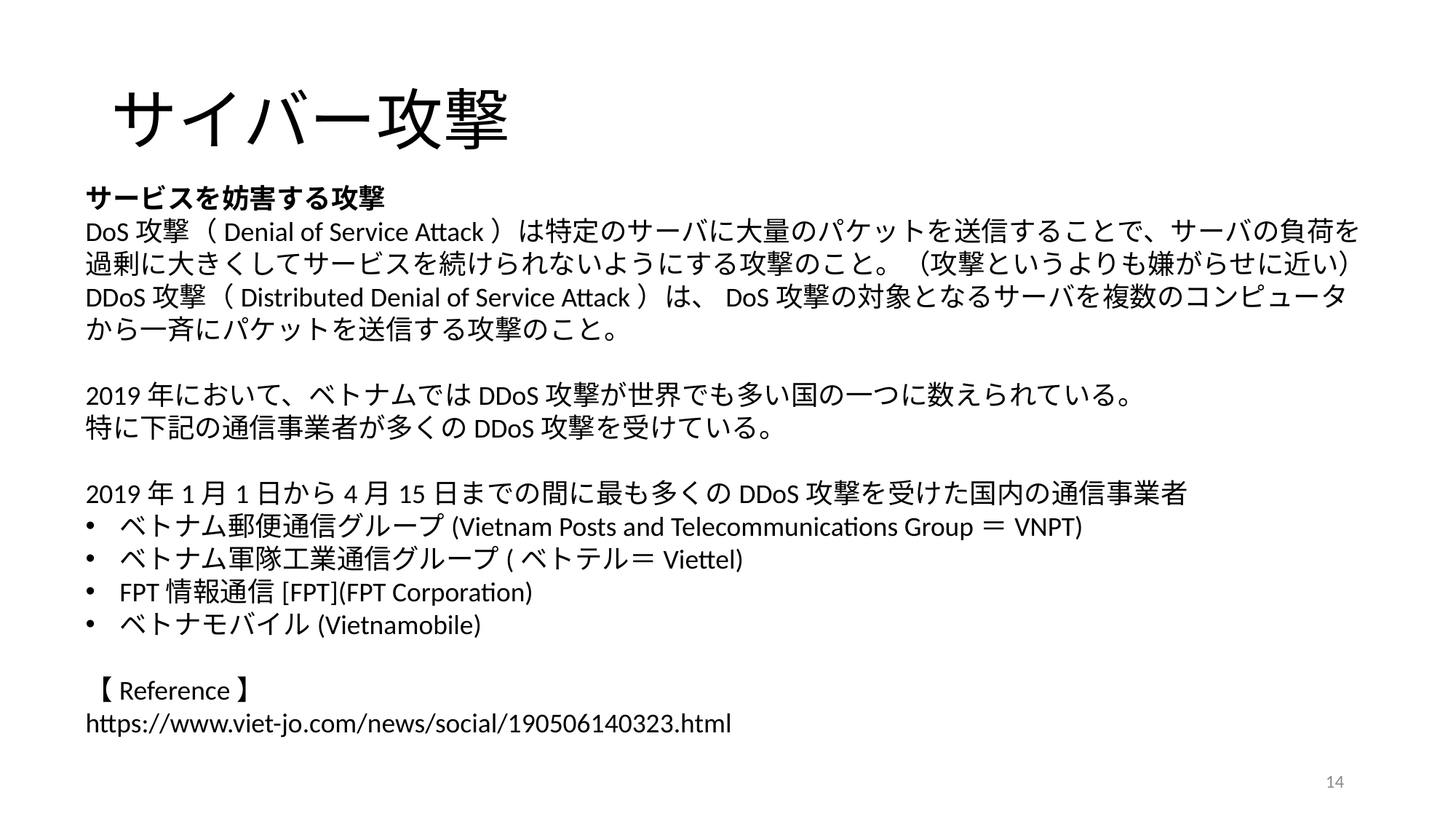

# サイバー攻撃
サービスを妨害する攻撃
DoS攻撃（Denial of Service Attack）は特定のサーバに大量のパケットを送信することで、サーバの負荷を過剰に大きくしてサービスを続けられないようにする攻撃のこと。（攻撃というよりも嫌がらせに近い）
DDoS攻撃（Distributed Denial of Service Attack）は、DoS攻撃の対象となるサーバを複数のコンピュータから一斉にパケットを送信する攻撃のこと。

2019年において、ベトナムではDDoS攻撃が世界でも多い国の一つに数えられている。
特に下記の通信事業者が多くのDDoS攻撃を受けている。

2019年1月1日から4月15日までの間に最も多くのDDoS攻撃を受けた国内の通信事業者
ベトナム郵便通信グループ(Vietnam Posts and Telecommunications Group＝VNPT)
ベトナム軍隊工業通信グループ(ベトテル＝Viettel)
FPT情報通信[FPT](FPT Corporation)
ベトナモバイル(Vietnamobile)

【Reference】
https://www.viet-jo.com/news/social/190506140323.html

14